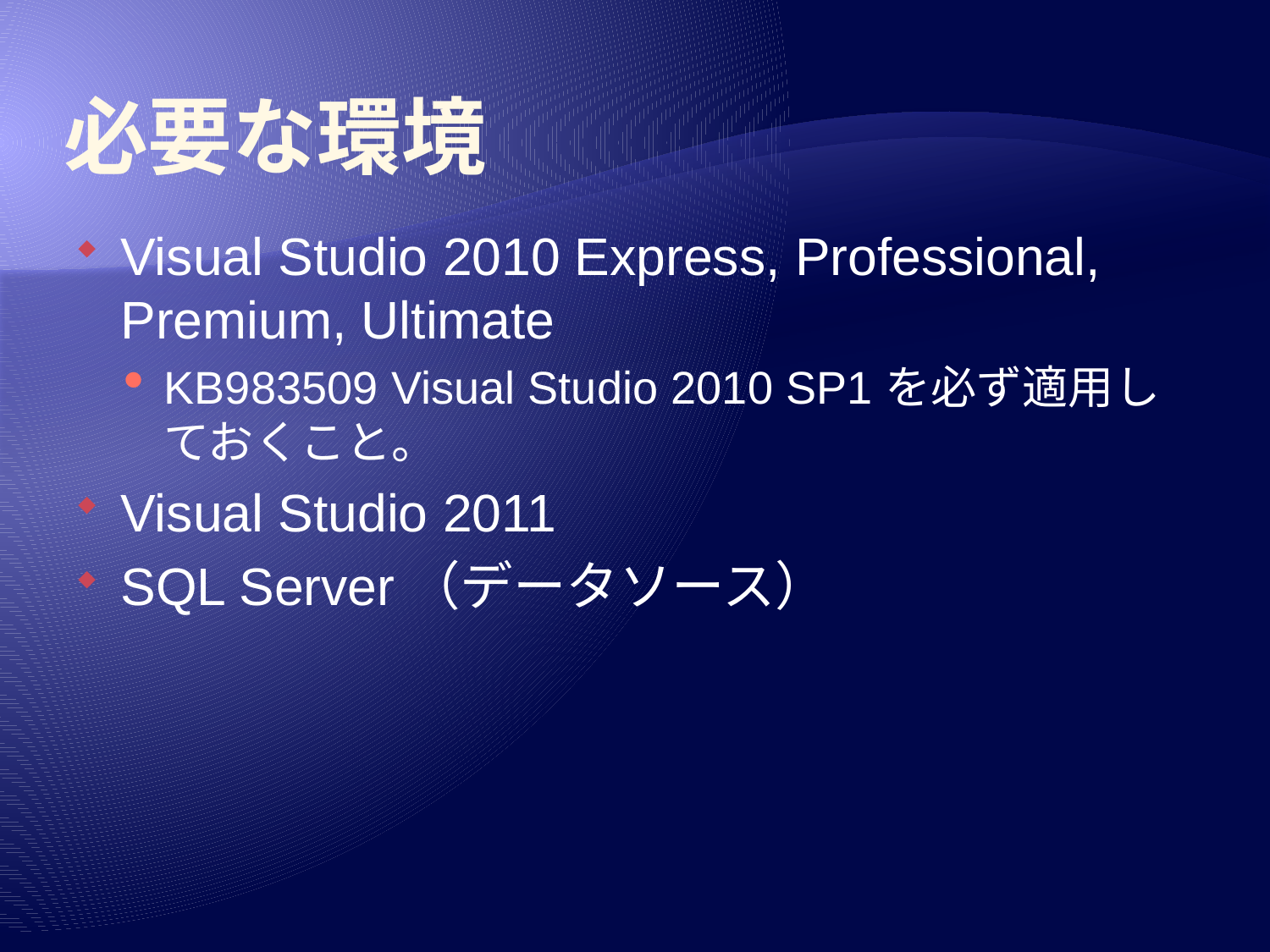

# 必要な環境
Visual Studio 2010 Express, Professional, Premium, Ultimate
KB983509 Visual Studio 2010 SP1を必ず適用しておくこと。
Visual Studio 2011
SQL Server（データソース）